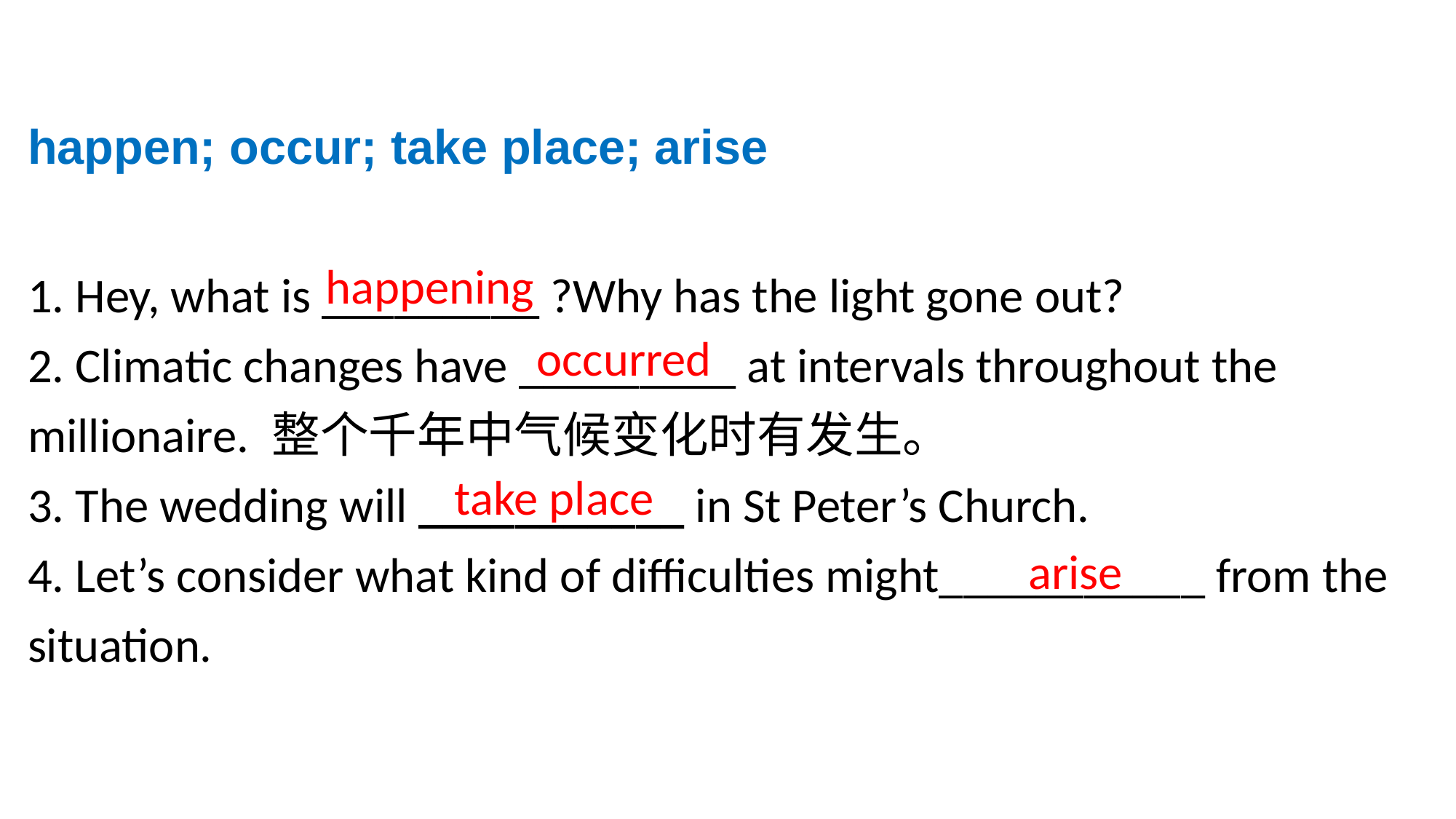

happen; occur; take place; arise

1. Hey, what is _________ ?Why has the light gone out?
2. Climatic changes have _________ at intervals throughout the    millionaire. 整个千年中气候变化时有发生。
3. The wedding will ___________ in St Peter’s Church.
4. Let’s consider what kind of difficulties might___________ from the situation.
   happening

   occurred

   take place

   arise